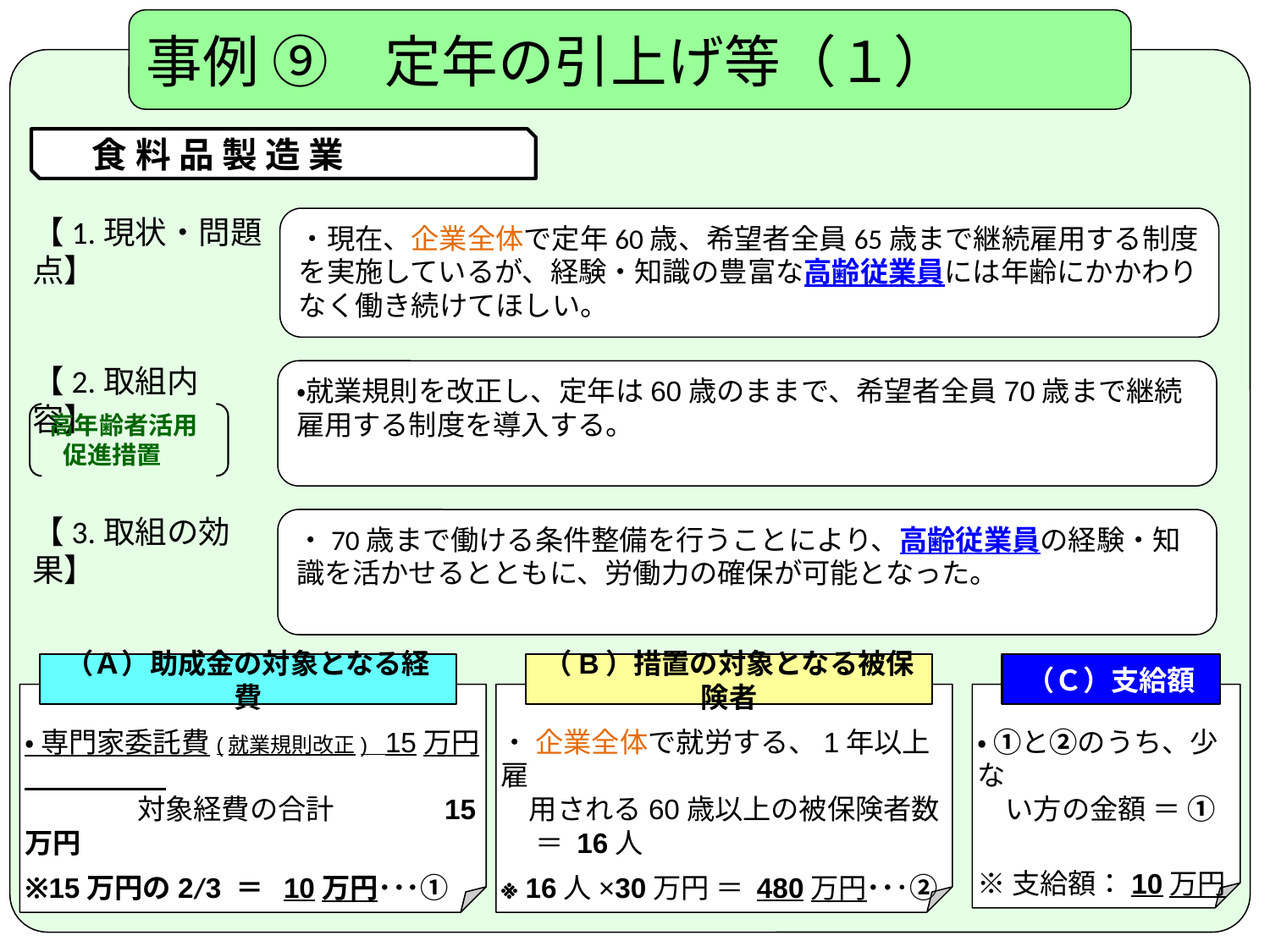

事例 ⑨　定年の引上げ等（１）
.
      食 料 品 製 造 業
【1.現状・問題点】
・現在、企業全体で定年60歳、希望者全員65歳まで継続雇用する制度を実施しているが、経験・知識の豊富な高齢従業員には年齢にかかわりなく働き続けてほしい。
【2.取組内容】
・就業規則を改正し、定年は60歳のままで、希望者全員70歳まで継続雇用する制度を導入する。
高年齢者活用
　 促進措置

【3.取組の効果】
・70歳まで働ける条件整備を行うことにより、高齢従業員の経験・知識を活かせるとともに、労働力の確保が可能となった。
（Ａ）助成金の対象となる経費
（B）措置の対象となる被保険者
（Ｃ）支給額

・ 専門家委託費(就業規則改正)   15万円
　　　　対象経費の合計　　  　 15万円

※15万円の2/3 ＝  10万円･･･①

・ 企業全体で就労する、1年以上雇
　用される60歳以上の被保険者数
　 ＝ 16人

※ 16人×30万円 ＝ 480万円･･･②

・ ①と②のうち、少な
　い方の金額 ＝ ①

※支給額：10万円